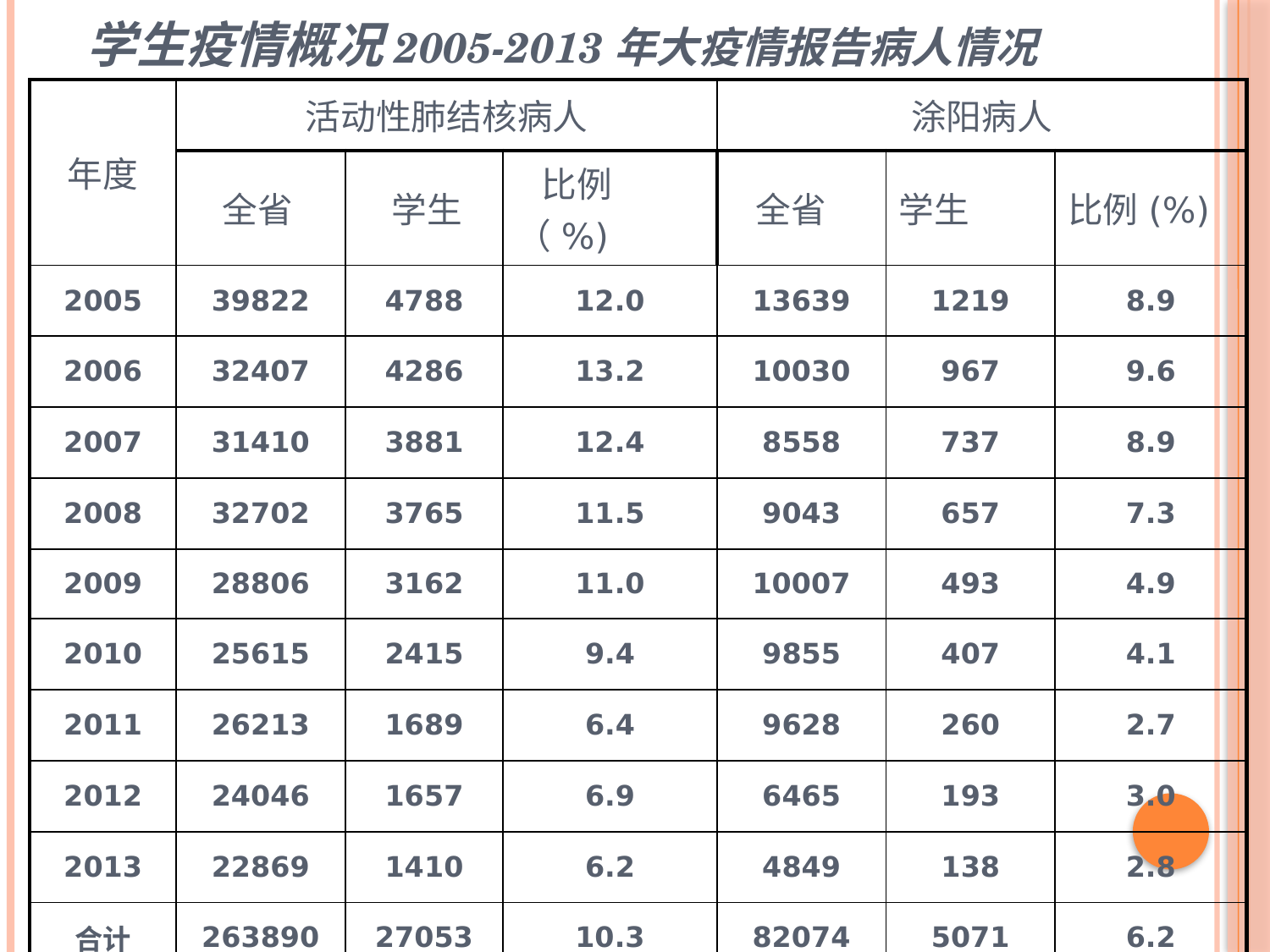

# 学生疫情概况2005-2013年大疫情报告病人情况
| 年度 | 活动性肺结核病人 |  |  | 涂阳病人 |  |  |
| --- | --- | --- | --- | --- | --- | --- |
|  | 全省 | 学生 | 比例（%) | 全省 | 学生 | 比例(%) |
| 2005 | 39822 | 4788 | 12.0 | 13639 | 1219 | 8.9 |
| 2006 | 32407 | 4286 | 13.2 | 10030 | 967 | 9.6 |
| 2007 | 31410 | 3881 | 12.4 | 8558 | 737 | 8.9 |
| 2008 | 32702 | 3765 | 11.5 | 9043 | 657 | 7.3 |
| 2009 | 28806 | 3162 | 11.0 | 10007 | 493 | 4.9 |
| 2010 | 25615 | 2415 | 9.4 | 9855 | 407 | 4.1 |
| 2011 | 26213 | 1689 | 6.4 | 9628 | 260 | 2.7 |
| 2012 | 24046 | 1657 | 6.9 | 6465 | 193 | 3.0 |
| 2013 | 22869 | 1410 | 6.2 | 4849 | 138 | 2.8 |
| 合计 | 263890 | 27053 | 10.3 | 82074 | 5071 | 6.2 |
92